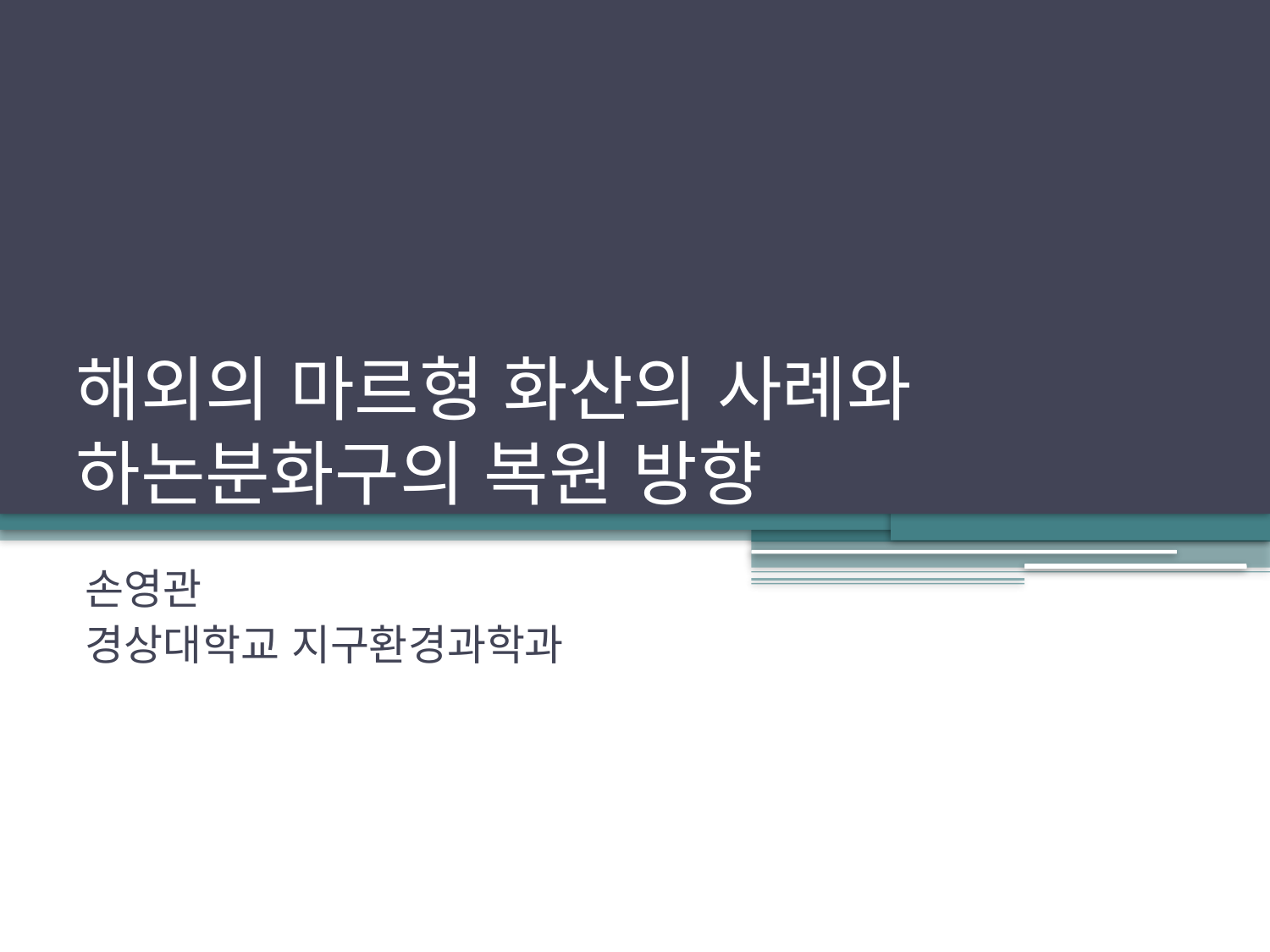

# 해외의 마르형 화산의 사례와 하논분화구의 복원 방향
손영관
경상대학교 지구환경과학과